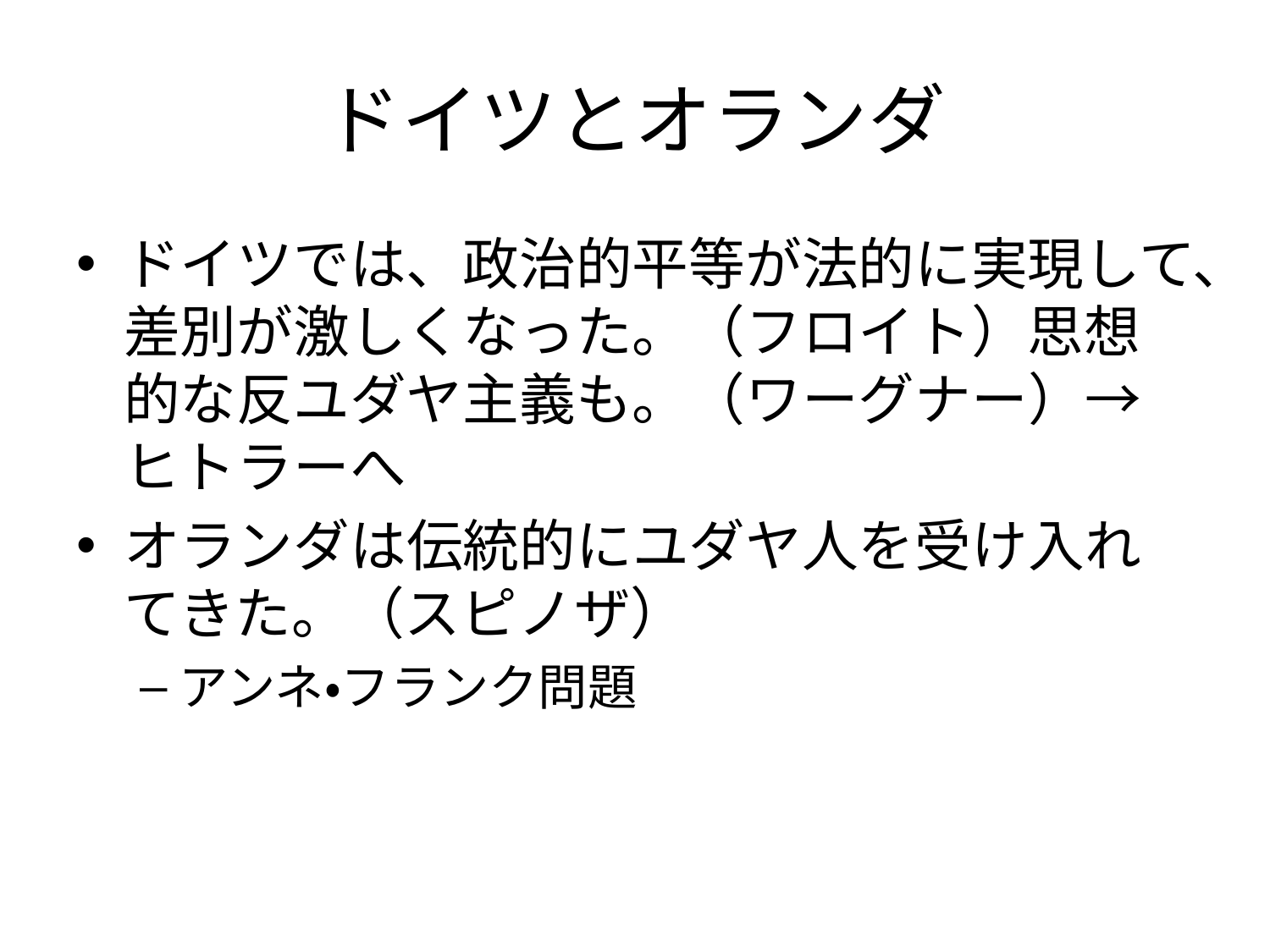

# ドイツとオランダ
ドイツでは、政治的平等が法的に実現して、差別が激しくなった。（フロイト）思想的な反ユダヤ主義も。（ワーグナー）→ヒトラーへ
オランダは伝統的にユダヤ人を受け入れてきた。（スピノザ）
アンネ・フランク問題